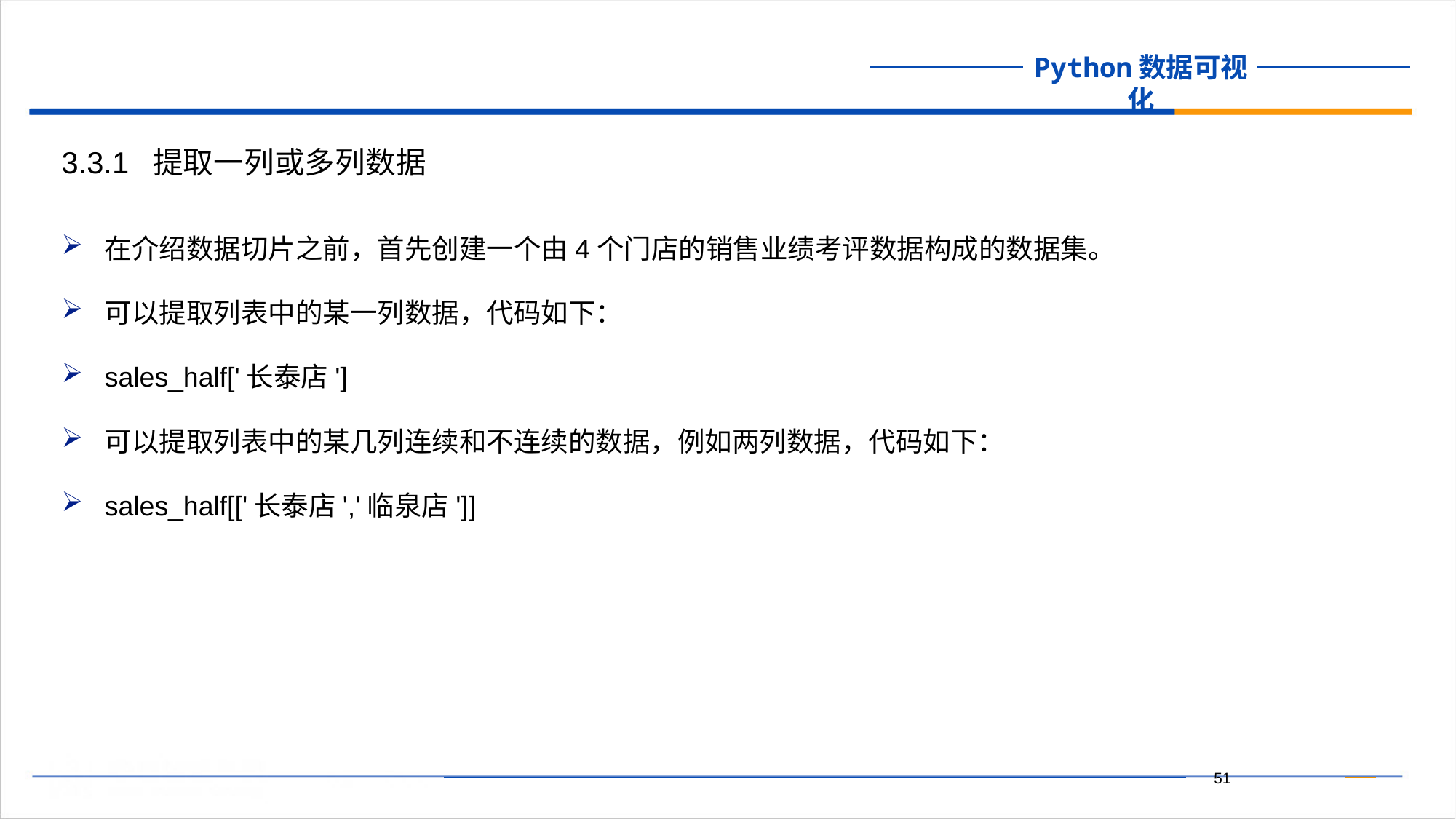

3.3.1  提取一列或多列数据
在介绍数据切片之前，首先创建一个由4个门店的销售业绩考评数据构成的数据集。
可以提取列表中的某一列数据，代码如下：
sales_half['长泰店']
可以提取列表中的某几列连续和不连续的数据，例如两列数据，代码如下：
sales_half[['长泰店','临泉店']]